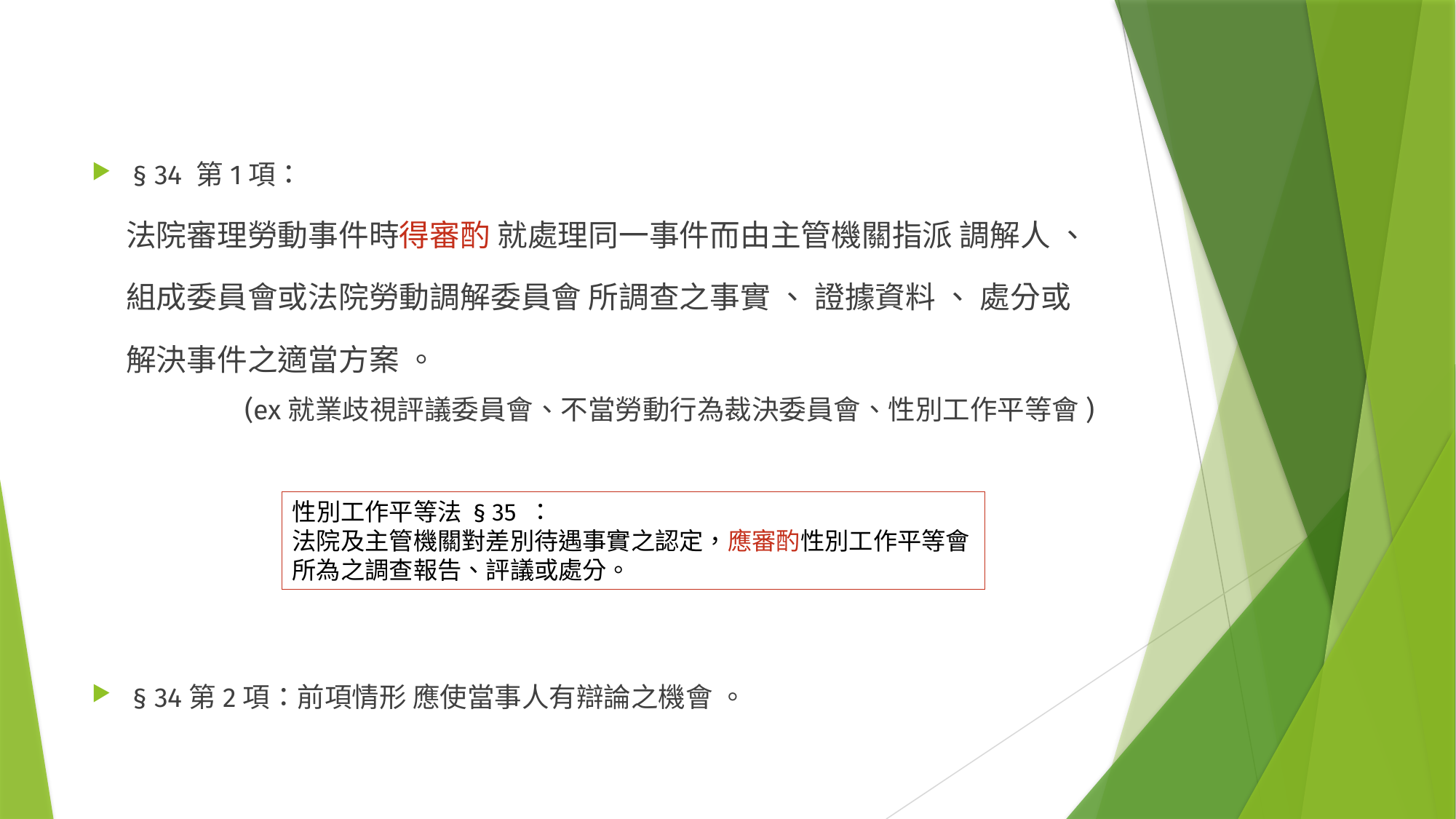

#
§ 34 第1項：
    法院審理勞動事件時得審酌 就處理同一事件而由主管機關指派 調解人 、
    組成委員會或法院勞動調解委員會 所調查之事實 、 證據資料 、 處分或
    解決事件之適當方案 。
                     (ex就業歧視評議委員會、不當勞動行為裁決委員會、性別工作平等會)

§ 34第2項：前項情形 應使當事人有辯論之機會 。

性別工作平等法 § 35 ：
法院及主管機關對差別待遇事實之認定，應審酌性別工作平等會所為之調查報告、評議或處分。